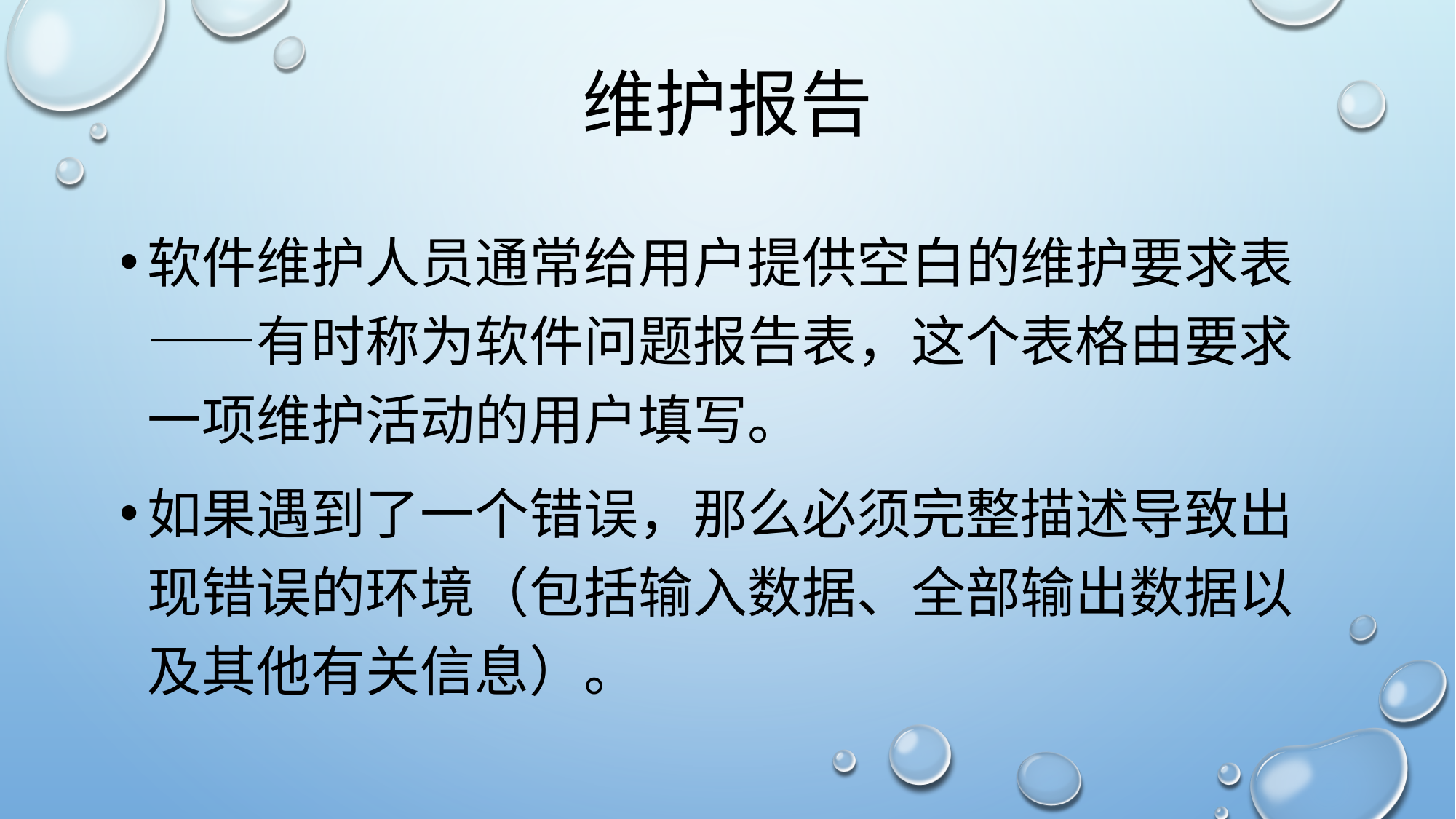

# 维护报告
软件维护人员通常给用户提供空白的维护要求表——有时称为软件问题报告表，这个表格由要求一项维护活动的用户填写。
如果遇到了一个错误，那么必须完整描述导致出现错误的环境（包括输入数据、全部输出数据以及其他有关信息）。